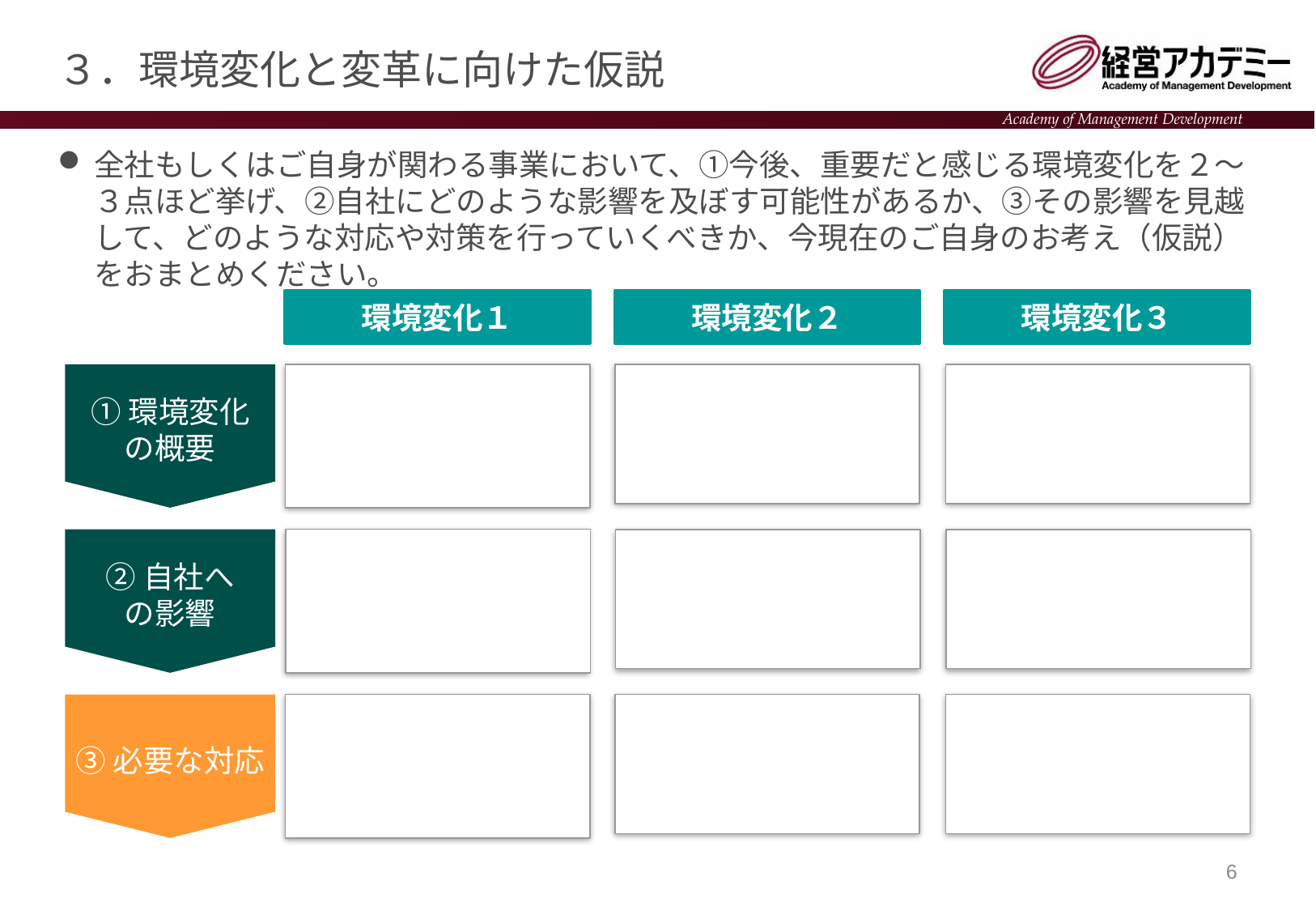

# ３．環境変化と変革に向けた仮説
全社もしくはご自身が関わる事業において、①今後、重要だと感じる環境変化を２～３点ほど挙げ、②自社にどのような影響を及ぼす可能性があるか、③その影響を見越して、どのような対応や対策を行っていくべきか、今現在のご自身のお考え（仮説）をおまとめください。
環境変化１
環境変化２
環境変化３
①環境変化
の概要

②自社へ
の影響

③必要な対応

6